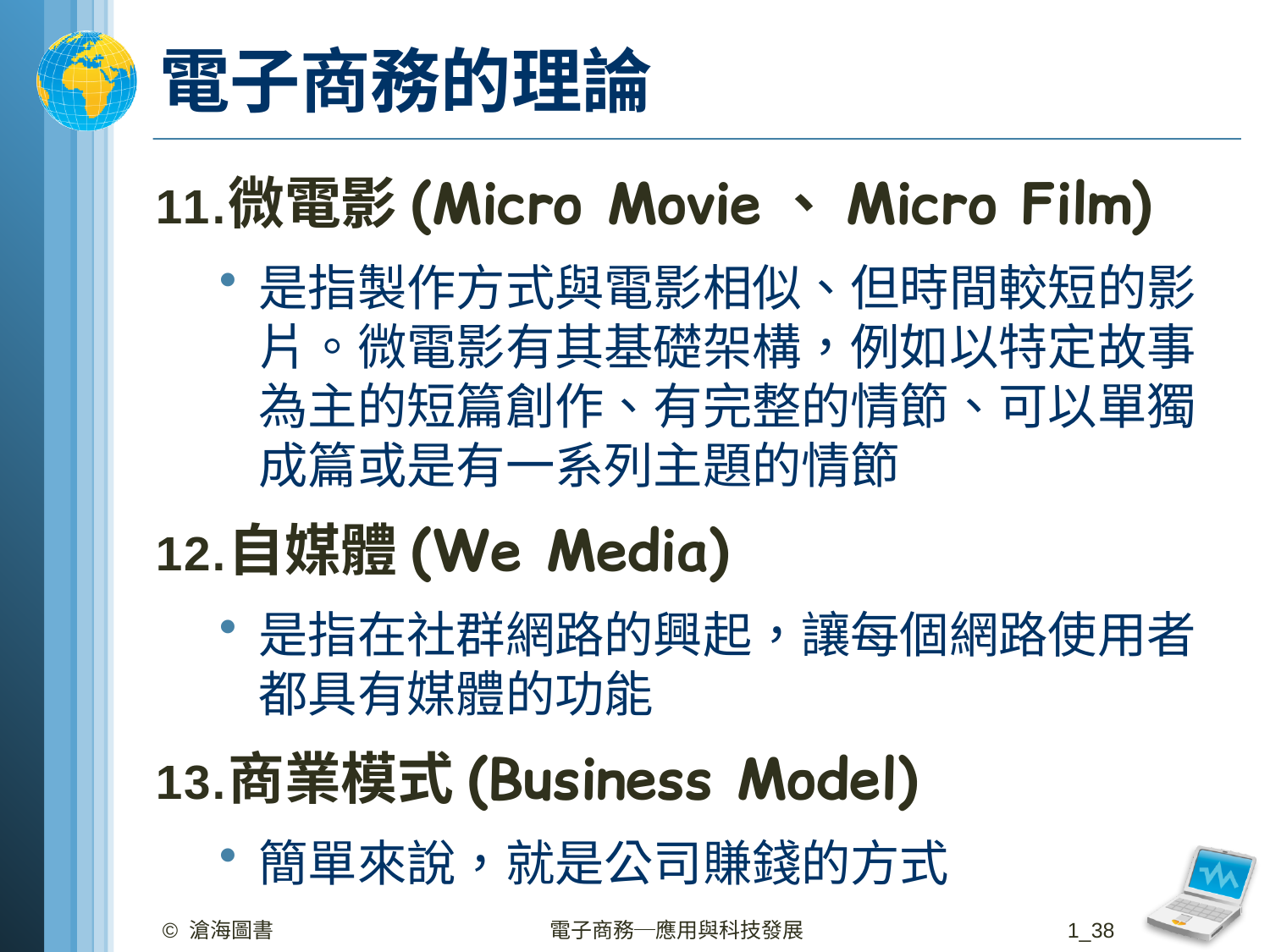

# 電子商務的理論
微電影(Micro Movie、Micro Film)
是指製作方式與電影相似、但時間較短的影片。微電影有其基礎架構，例如以特定故事為主的短篇創作、有完整的情節、可以單獨成篇或是有一系列主題的情節
自媒體(We Media)
是指在社群網路的興起，讓每個網路使用者都具有媒體的功能
商業模式(Business Model)
簡單來說，就是公司賺錢的方式
© 滄海圖書
電子商務─應用與科技發展
1_38